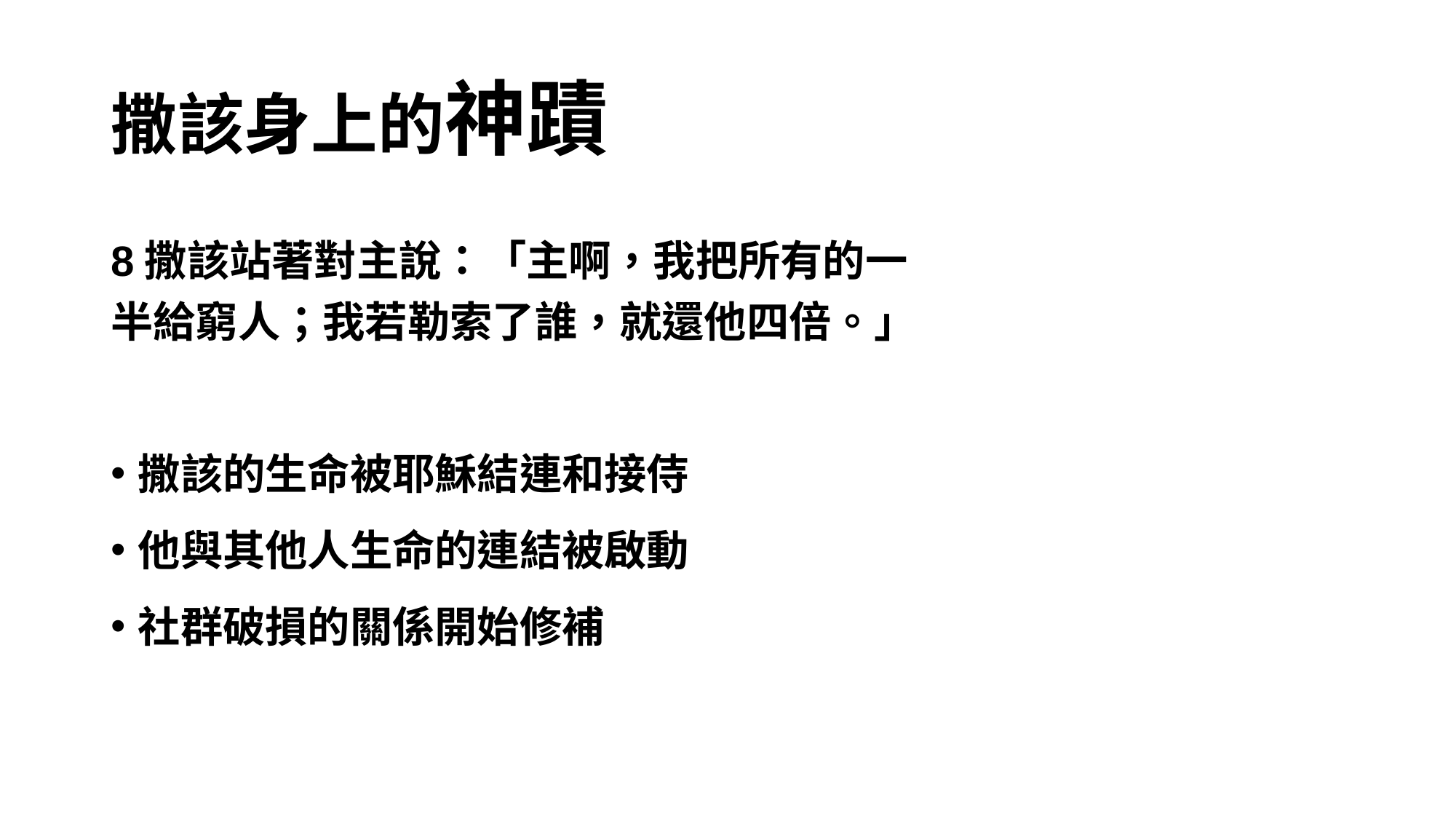

# 撒該身上的神蹟
8撒該站著對主說：「主啊，我把所有的一半給窮人；我若勒索了誰，就還他四倍。」

撒該的生命被耶穌結連和接侍
他與其他人生命的連結被啟動
社群破損的關係開始修補